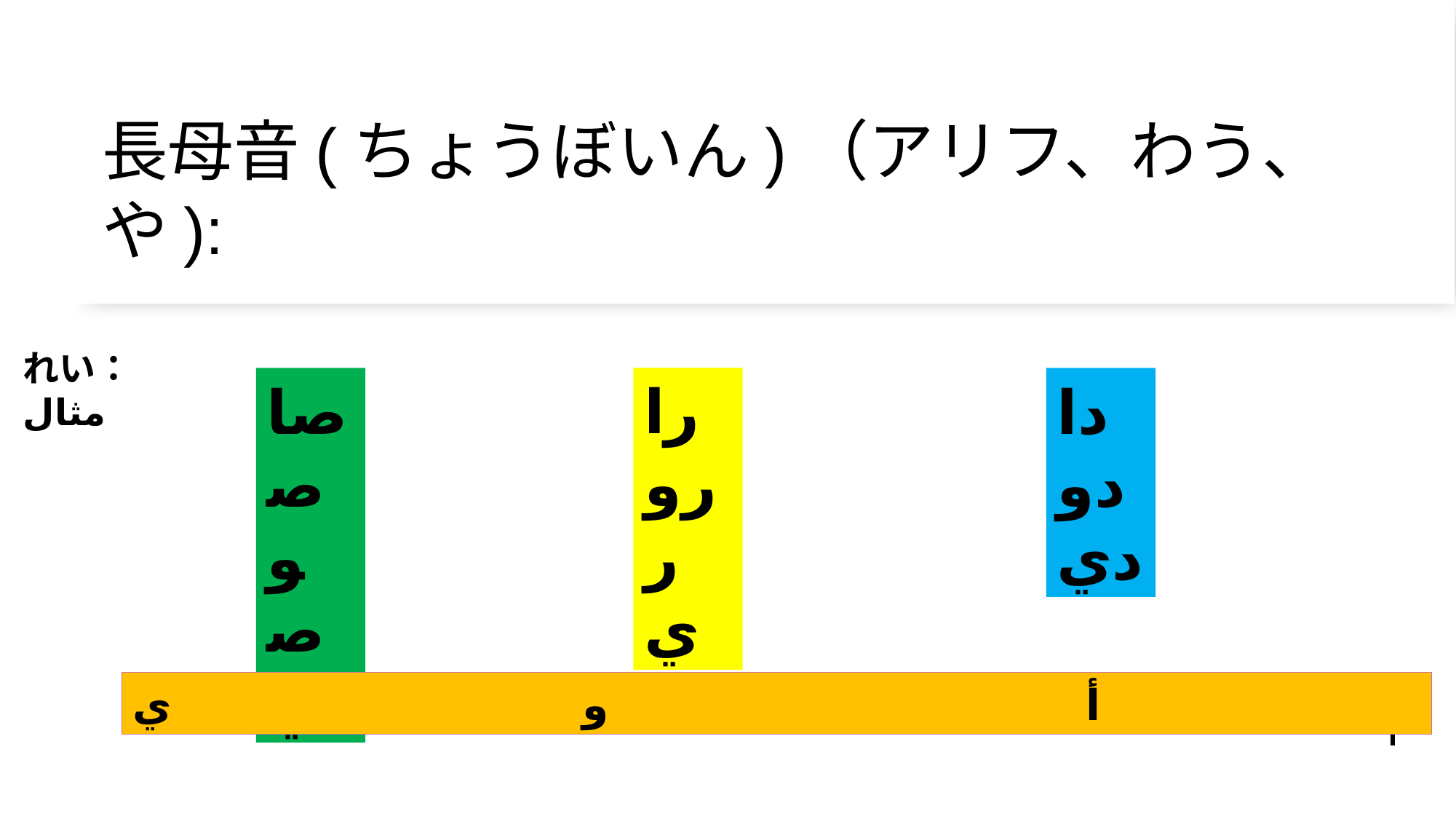

# 長母音(ちょうぼいん)（アリフ、わう、や):
れい：مثال
صا
صوصي
را
رو
ري
دا
دو
دي
أ                                           و                                     ي